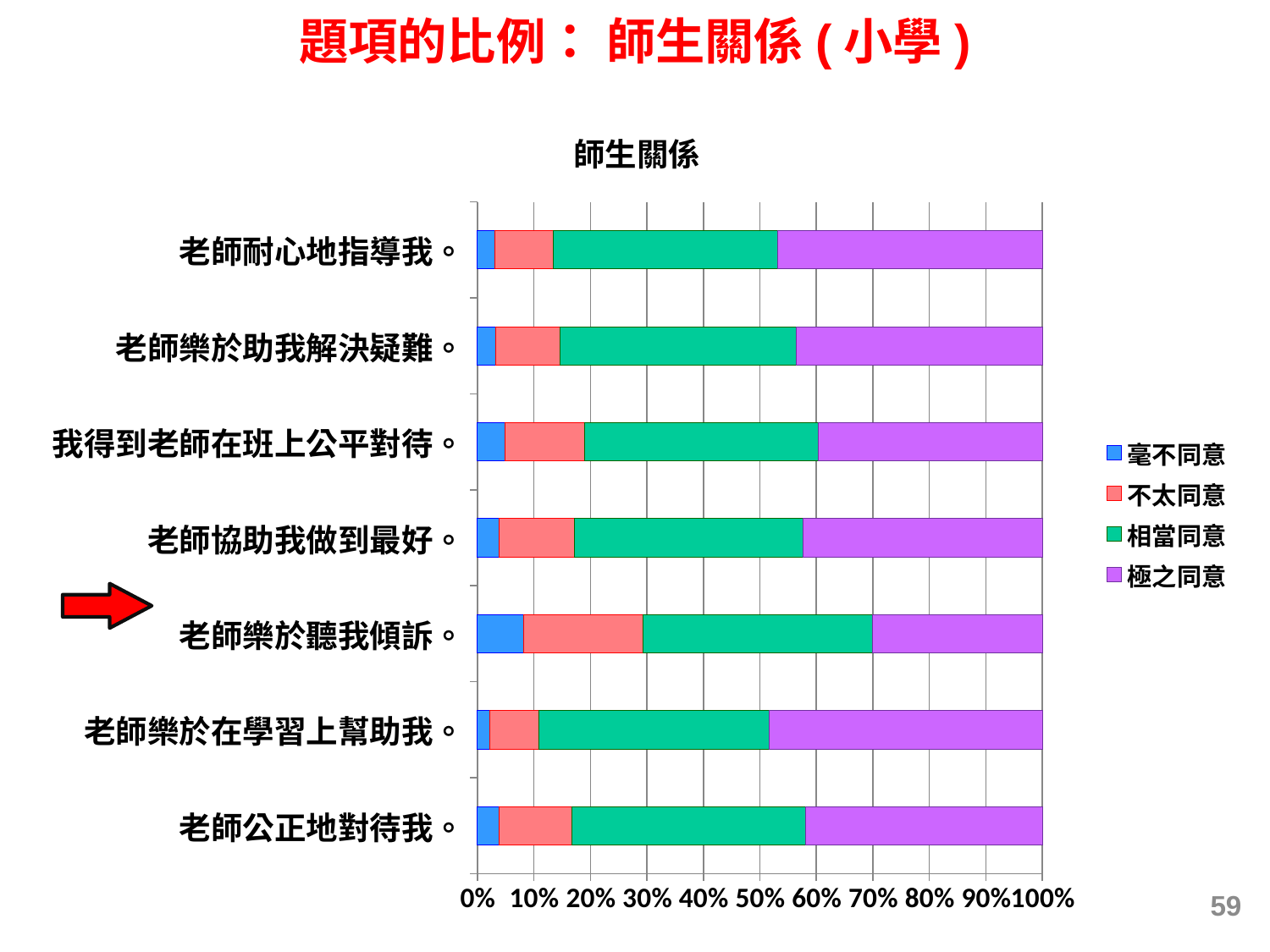

# 題項的比例： 師生關係(小學)

### Chart: 師生關係

| Category | 毫不同意 | 不太同意 | 相當同意 | 極之同意 |
|---|---|---|---|---|
| 老師公正地對待我。 | 0.038927741886351806 | 0.1281048904007006 | 0.41376115348978876 | 0.4192062142231586 |
| 老師樂於在學習上幫助我。 | 0.021847841300945442 | 0.08622071791217581 | 0.40788151013500684 | 0.4840499306518724 |
| 老師樂於聽我傾訴。 | 0.0823164136562027 | 0.2103783068446435 | 0.4068357361904643 | 0.30046954330869047 |
| 老師協助我做到最好。 | 0.038214372065205025 | 0.13411297608897588 | 0.4035351157375005 | 0.42413753610831806 |
| 我得到老師在班上公平對待。 | 0.04855200265828285 | 0.14063338701019895 | 0.41423203742044334 | 0.39658257291107657 |
| 老師樂於助我解決疑難。 | 0.03192744811308653 | 0.11434362092408742 | 0.41830216270299475 | 0.435426768259834 |
| 老師耐心地指導我。 | 0.030337987456409126 | 0.10374318787541288 | 0.39801371043663897 | 0.46790511423153924 |
59